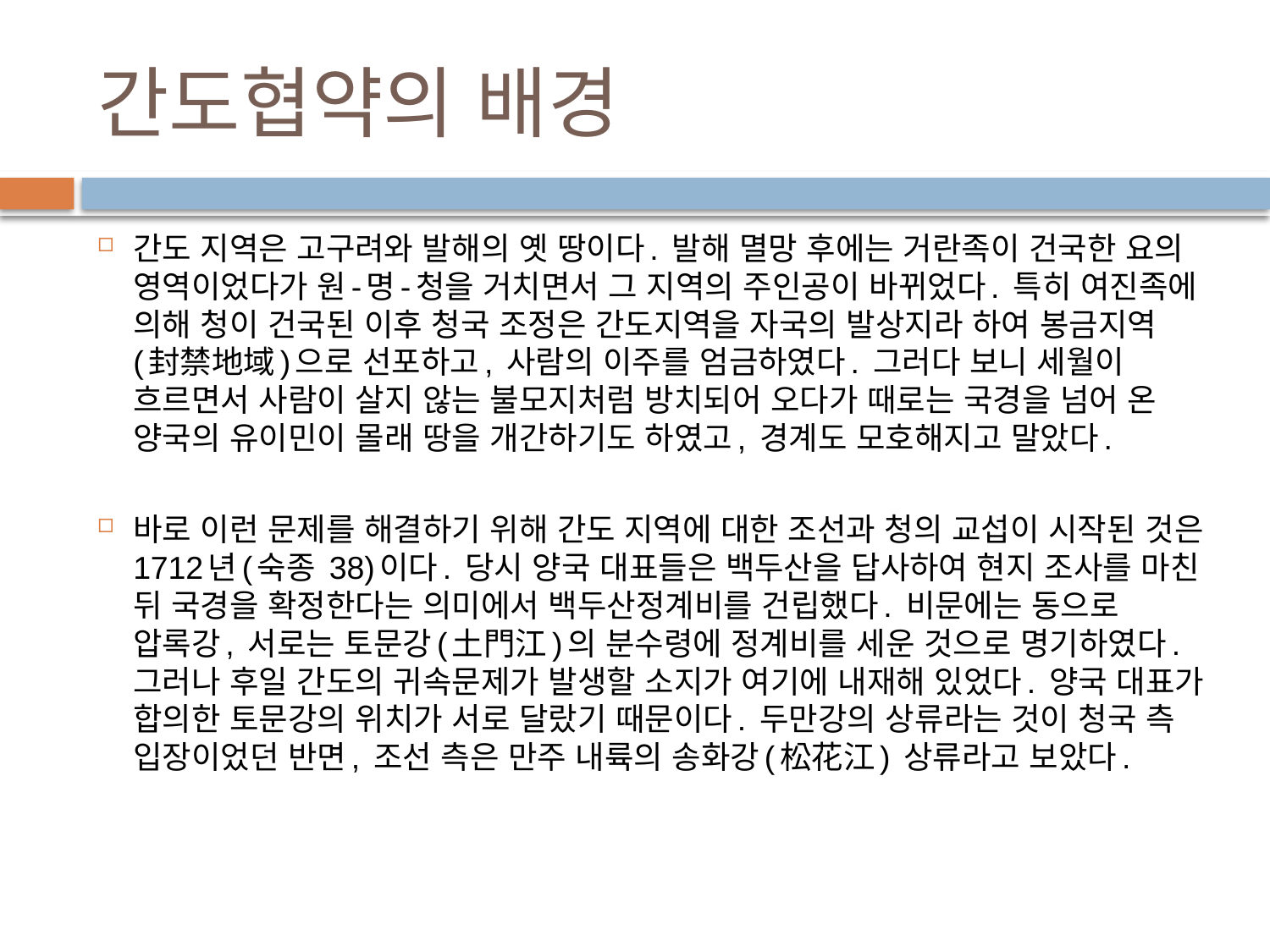

# 간도협약의 배경
간도 지역은 고구려와 발해의 옛 땅이다. 발해 멸망 후에는 거란족이 건국한 요의 영역이었다가 원-명-청을 거치면서 그 지역의 주인공이 바뀌었다. 특히 여진족에 의해 청이 건국된 이후 청국 조정은 간도지역을 자국의 발상지라 하여 봉금지역(封禁地域)으로 선포하고, 사람의 이주를 엄금하였다. 그러다 보니 세월이 흐르면서 사람이 살지 않는 불모지처럼 방치되어 오다가 때로는 국경을 넘어 온 양국의 유이민이 몰래 땅을 개간하기도 하였고, 경계도 모호해지고 말았다.

바로 이런 문제를 해결하기 위해 간도 지역에 대한 조선과 청의 교섭이 시작된 것은 1712년(숙종 38)이다. 당시 양국 대표들은 백두산을 답사하여 현지 조사를 마친 뒤 국경을 확정한다는 의미에서 백두산정계비를 건립했다. 비문에는 동으로 압록강, 서로는 토문강(土門江)의 분수령에 정계비를 세운 것으로 명기하였다. 그러나 후일 간도의 귀속문제가 발생할 소지가 여기에 내재해 있었다. 양국 대표가 합의한 토문강의 위치가 서로 달랐기 때문이다. 두만강의 상류라는 것이 청국 측 입장이었던 반면, 조선 측은 만주 내륙의 송화강(松花江) 상류라고 보았다.